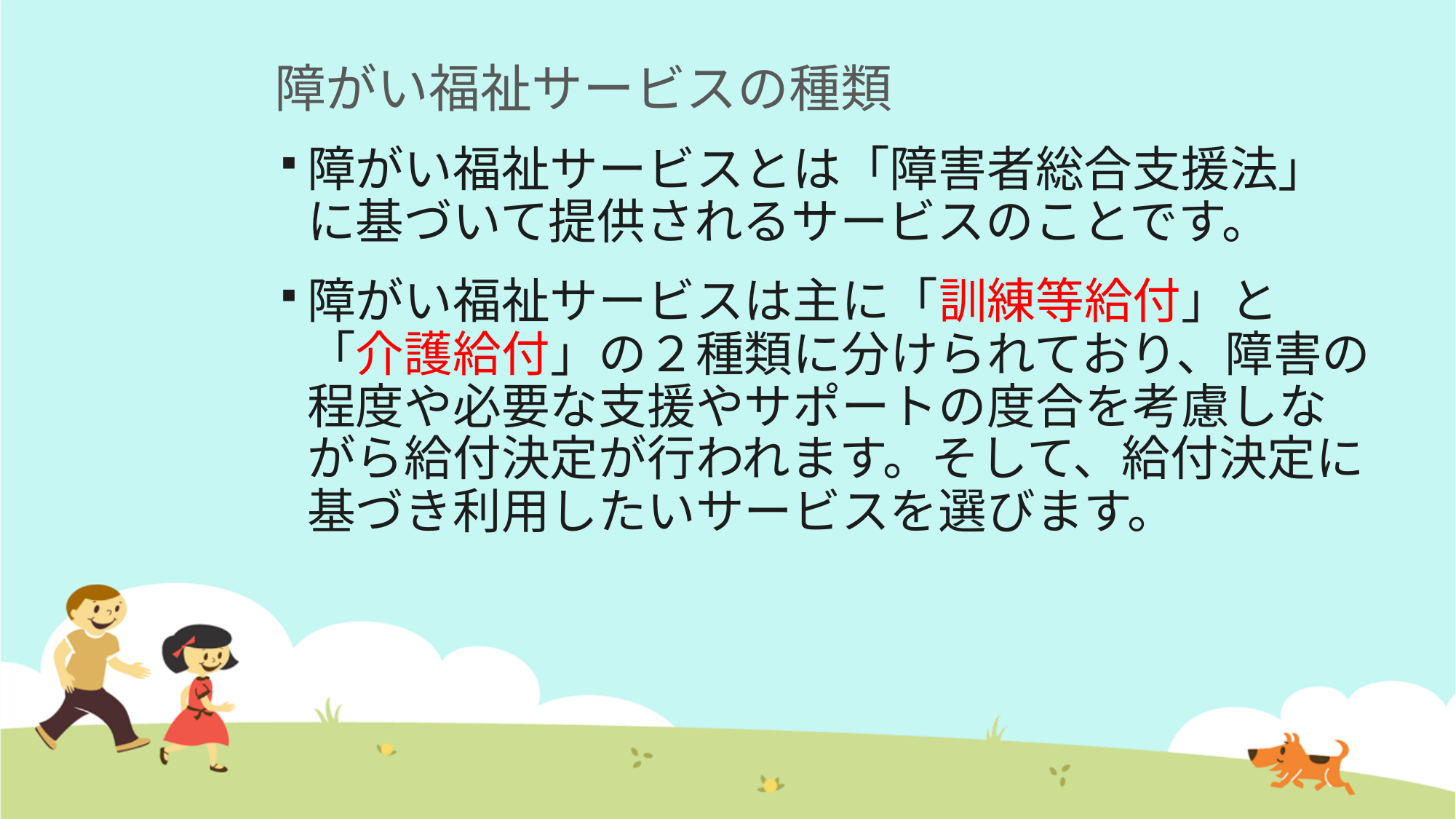

# 障がい福祉サービスの種類
障がい福祉サービスとは「障害者総合支援法」に基づいて提供されるサービスのことです。
障がい福祉サービスは主に「訓練等給付」と「介護給付」の２種類に分けられており、障害の程度や必要な支援やサポートの度合を考慮しながら給付決定が行われます。そして、給付決定に基づき利用したいサービスを選びます。